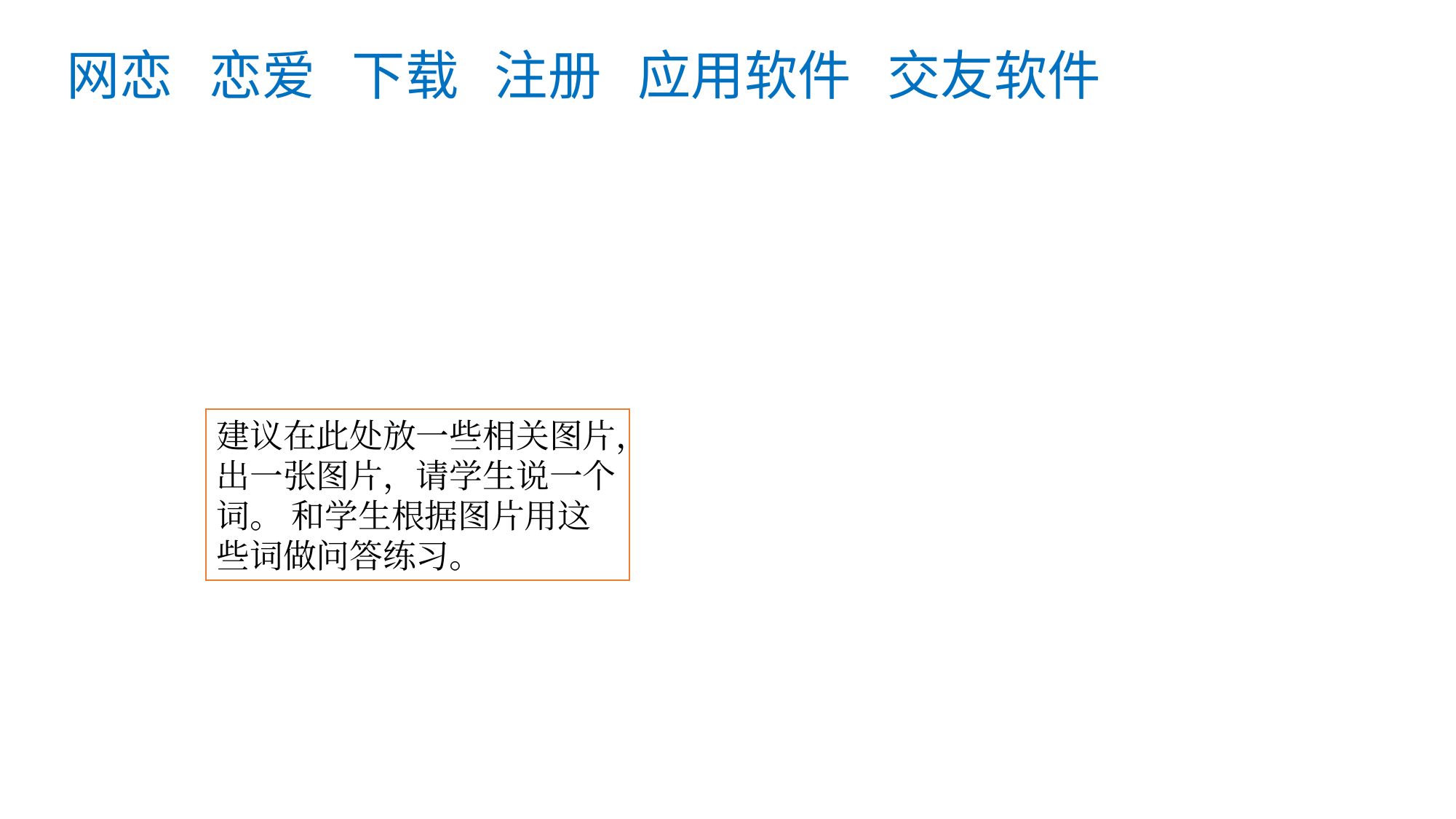

# 网恋   恋爱   下载   注册   应用软件   交友软件
建议在此处放一些相关图片，出一张图片，请学生说一个词。 和学生根据图片用这些词做问答练习。